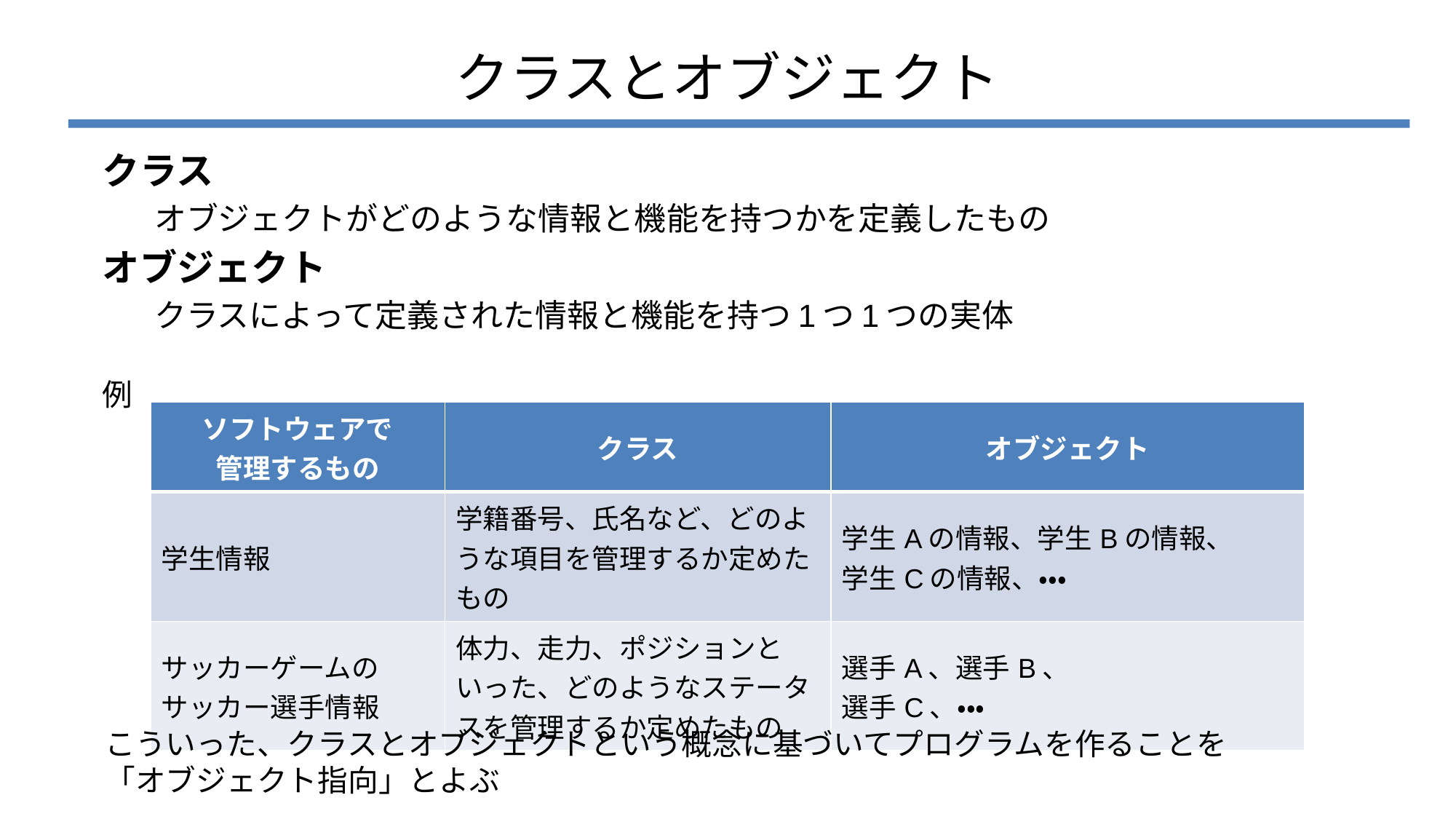

# クラスとオブジェクト
クラス
オブジェクトがどのような情報と機能を持つかを定義したもの
オブジェクト
クラスによって定義された情報と機能を持つ1つ1つの実体

例
| ソフトウェアで 管理するもの | クラス | オブジェクト |
| --- | --- | --- |
| 学生情報 | 学籍番号、氏名など、どのような項目を管理するか定めたもの | 学生Aの情報、学生Bの情報、 学生Cの情報、・・・ |
| サッカーゲームの サッカー選手情報 | 体力、走力、ポジションといった、どのようなステータスを管理するか定めたもの | 選手A、選手B、 選手C、・・・ |
こういった、クラスとオブジェクトという概念に基づいてプログラムを作ることを
「オブジェクト指向」とよぶ